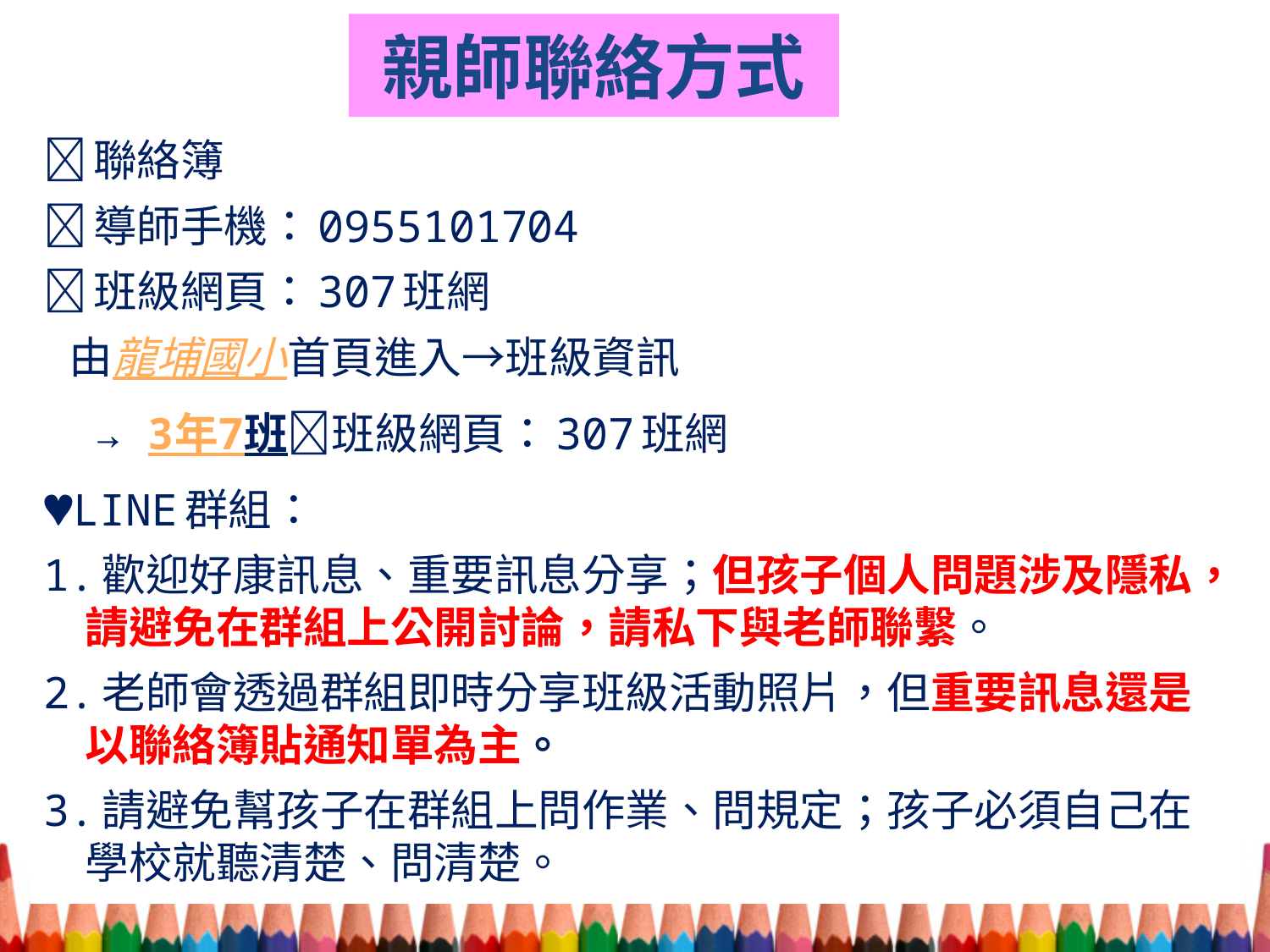

# 親師聯絡方式
♥聯絡簿
♥導師手機：0955101704
♥班級網頁：307班網
  由龍埔國小首頁進入→班級資訊
  → 3年7班♥班級網頁：307班網
♥LINE群組：
1.歡迎好康訊息、重要訊息分享；但孩子個人問題涉及隱私，請避免在群組上公開討論，請私下與老師聯繫。
2.老師會透過群組即時分享班級活動照片，但重要訊息還是以聯絡簿貼通知單為主。
3.請避免幫孩子在群組上問作業、問規定；孩子必須自己在學校就聽清楚、問清楚。
45